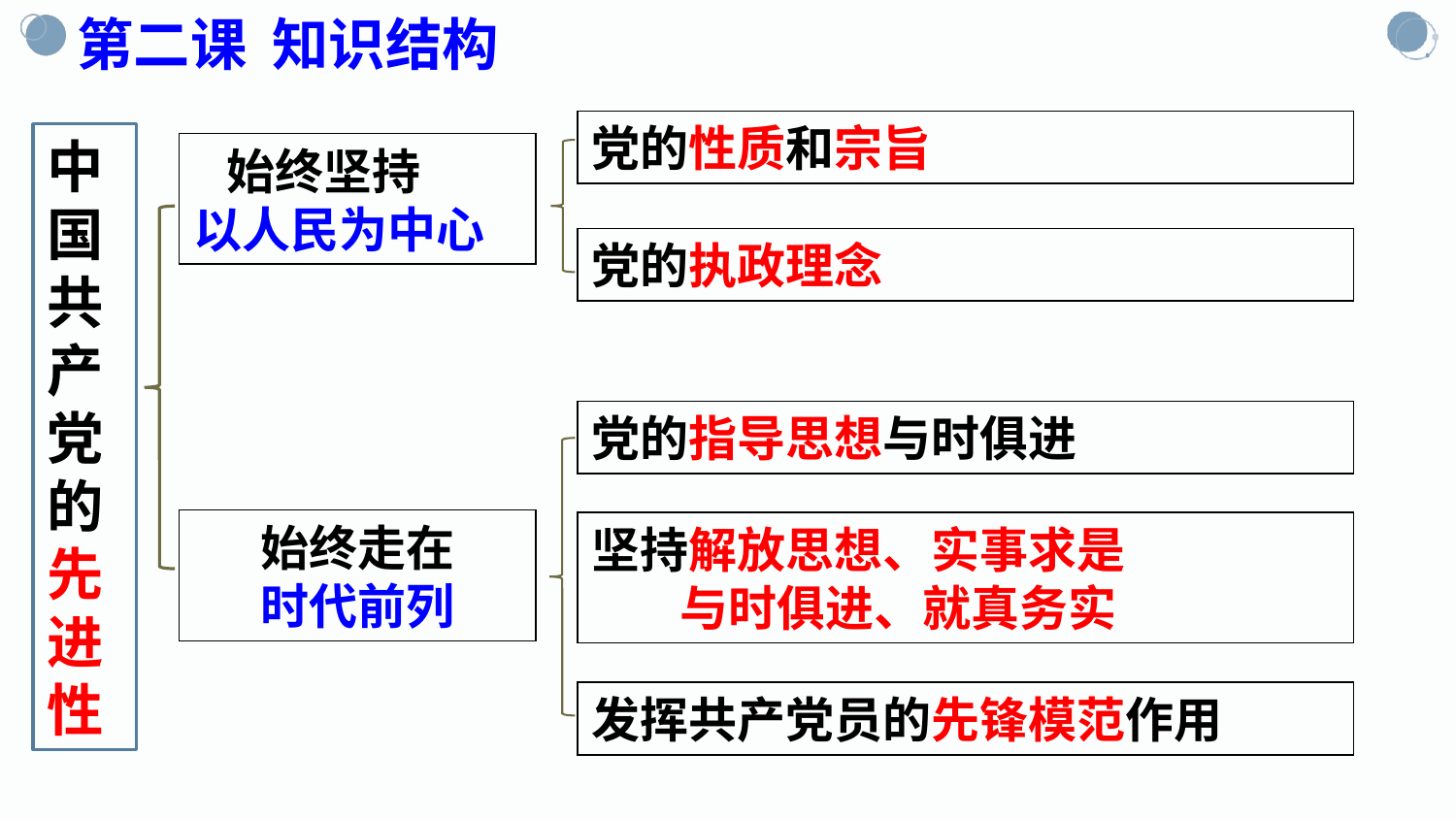

第二课  知识结构
党的性质和宗旨
中国共产党的先进性
  始终坚持
以人民为中心

党的执政理念
党的指导思想与时俱进

始终走在
时代前列
坚持解放思想、实事求是
       与时俱进、就真务实
发挥共产党员的先锋模范作用